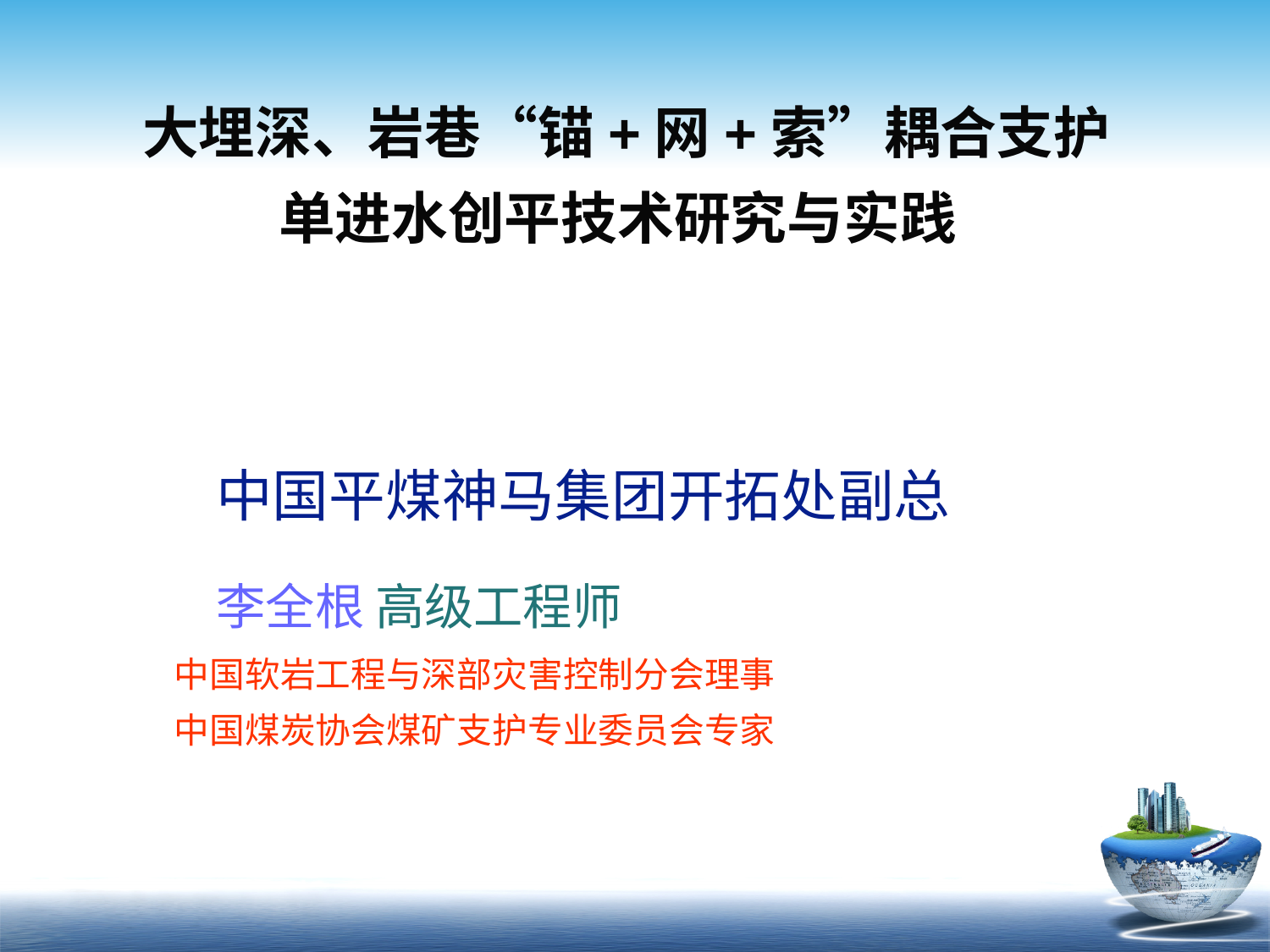

# 大埋深、岩巷“锚+网+索”耦合支护 单进水创平技术研究与实践

              中国平煤神马集团开拓处副总
           李全根 高级工程师
                  中国软岩工程与深部灾害控制分会理事
                  中国煤炭协会煤矿支护专业委员会专家